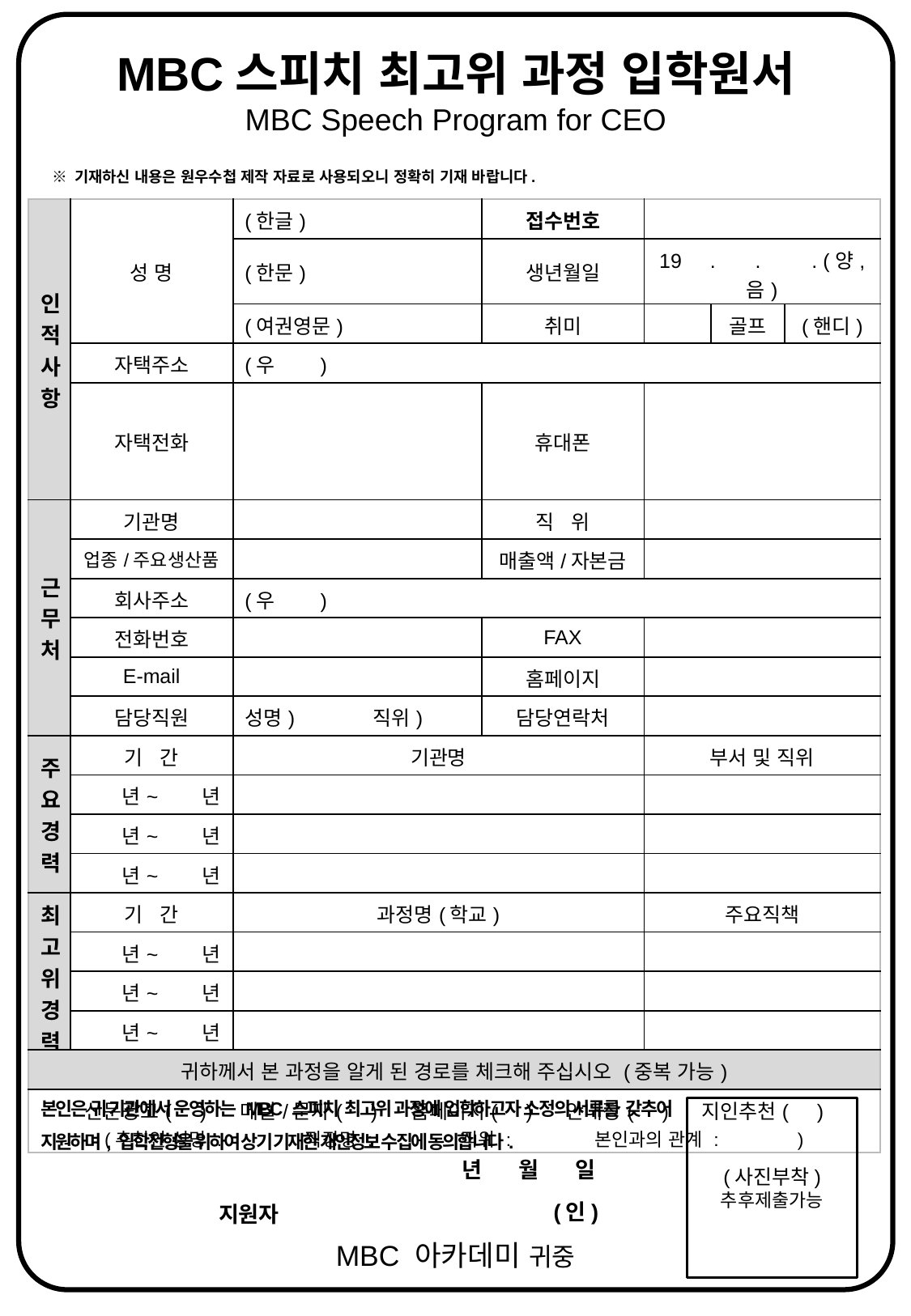

MBC스피치 최고위 과정 입학원서
MBC Speech Program for CEO
※ 기재하신 내용은 원우수첩 제작 자료로 사용되오니 정확히 기재 바랍니다.
| 인 적 사 항 | 성 명 | (한글) | 접수번호 |  |  |  |
| --- | --- | --- | --- | --- | --- | --- |
|  |  | (한문) | 생년월일 | 19 . . . (양, 음) |  |  |
|  |  | (여권영문) | 취미 |  | 골프 | (핸디) |
|  | 자택주소 | (우 ) |  |  |  |  |
|  | 자택전화 |  | 휴대폰 |  |  |  |
| 근 무 처 | 기관명 |  | 직 위 |  |  |  |
|  | 업종/주요생산품 |  | 매출액/자본금 |  |  |  |
|  | 회사주소 | (우 ) |  |  |  |  |
|  | 전화번호 |  | FAX |  |  |  |
|  | E-mail |  | 홈페이지 |  |  |  |
|  | 담당직원 | 성명) 직위) | 담당연락처 |  |  |  |
| 주 요 경 력 | 기 간 | 기관명 |  | 부서 및 직위 |  |  |
|  | 년~ 년 |  |  |  |  |  |
|  | 년~ 년 |  |  |  |  |  |
|  | 년~ 년 |  |  |  |  |  |
| 최고위경력 | 기 간 | 과정명(학교) |  | 주요직책 |  |  |
|  | 년~ 년 |  |  |  |  |  |
|  | 년~ 년 |  |  |  |  |  |
|  | 년~ 년 |  |  |  |  |  |
| 귀하께서 본 과정을 알게 된 경로를 체크해 주십시오 (중복 가능) |  |  |  |  |  |  |
| 신문광고( ) 메일/문자( ) 홈페이지( ) 안내장( ) 지인추천( ) (추천인 성명 : 직장명 : 직위 : 본인과의 관계 : ) |  |  |  |  |  |  |
본인은 귀 기관에서 운영하는 MBC 스피치  최고위 과정에 입학하고자 소정의 서류를  갖추어 지원하며, 입학전형을 위하여 상기 기재한 개인정보 수집에 동의합니다.
(사진부착)
추후제출가능
년      월      일
(인)
지원자
MBC 아카데미 귀중